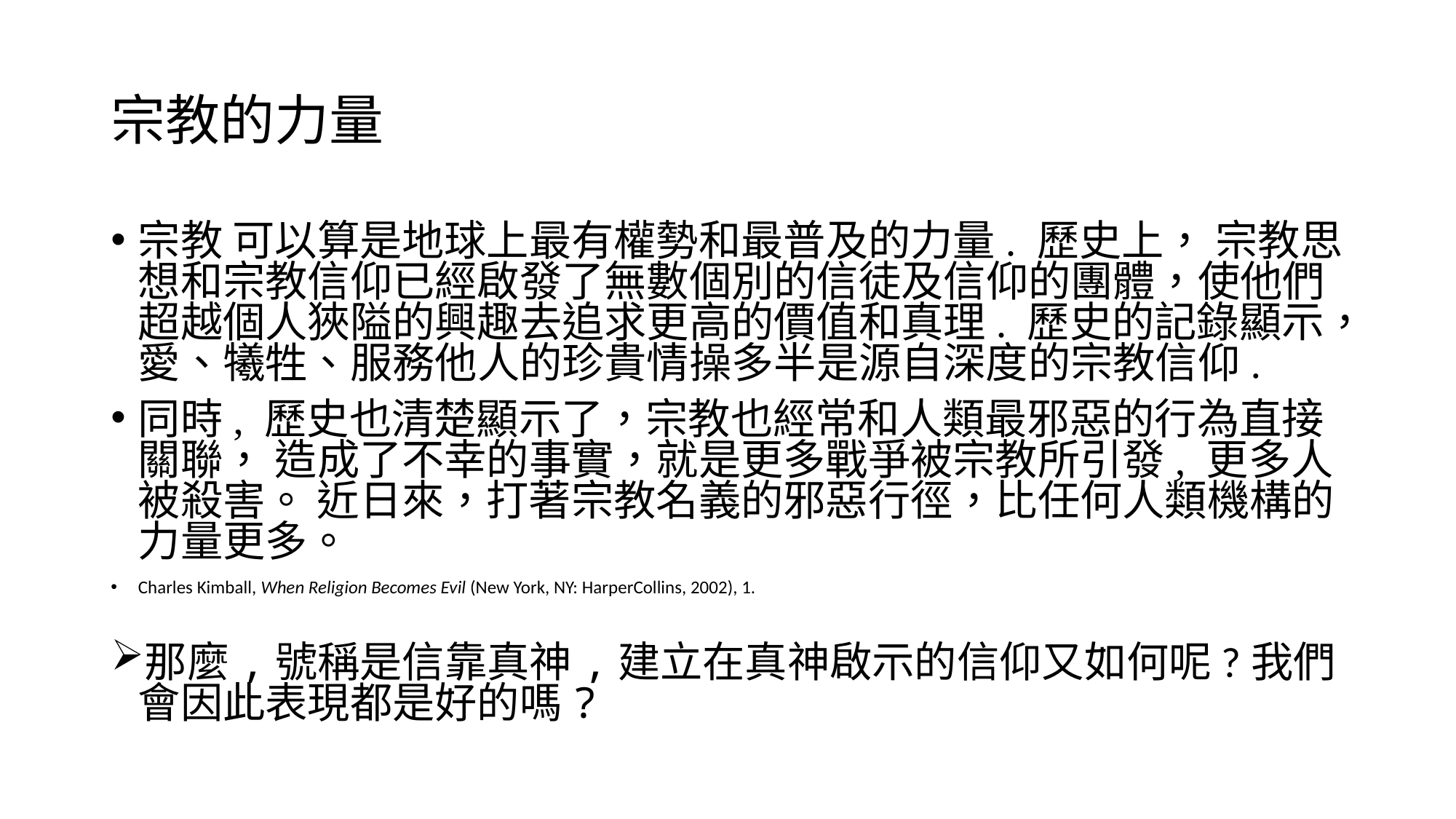

# 宗教的力量
宗教 可以算是地球上最有權勢和最普及的力量. 歷史上， 宗教思想和宗教信仰已經啟發了無數個別的信徒及信仰的團體，使他們超越個人狹隘的興趣去追求更高的價值和真理. 歷史的記錄顯示，愛、犧牲、服務他人的珍貴情操多半是源自深度的宗教信仰.
同時, 歷史也清楚顯示了，宗教也經常和人類最邪惡的行為直接關聯， 造成了不幸的事實，就是更多戰爭被宗教所引發, 更多人被殺害。 近日來，打著宗教名義的邪惡行徑，比任何人類機構的力量更多。
Charles Kimball, When Religion Becomes Evil (New York, NY: HarperCollins, 2002), 1.

那麼,號稱是信靠真神,建立在真神啟示的信仰又如何呢?我們會因此表現都是好的嗎?